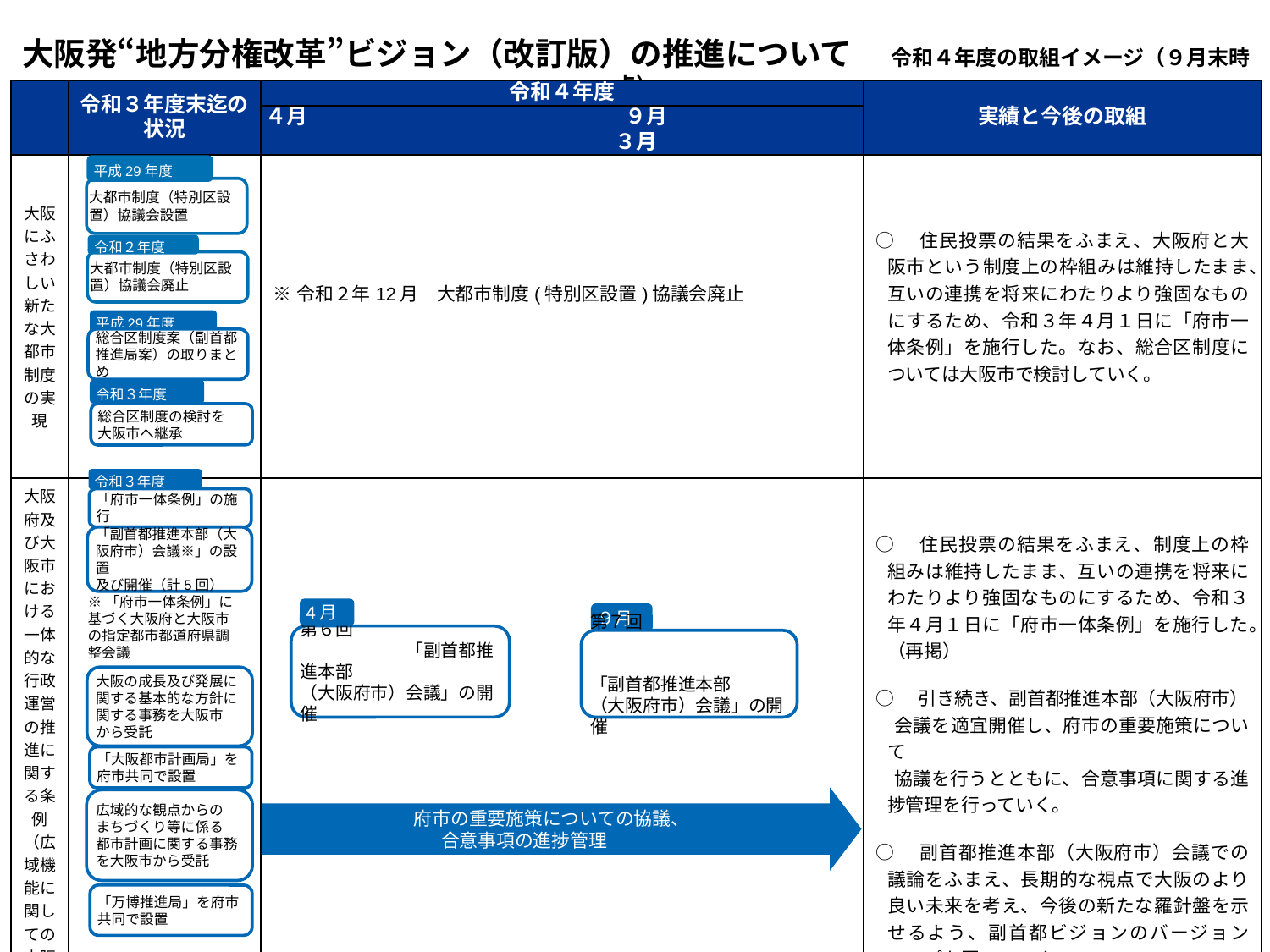

大阪発“地方分権改革”ビジョン（改訂版）の推進について　 令和４年度の取組イメージ（９月末時点）
|  | 令和３年度末迄の 状況 | 令和４年度 | 実績と今後の取組 |
| --- | --- | --- | --- |
|  |  | ４月　　　　　　　　　　　　　　　９月　　　　　　　　　　　　　　　　３月 |  |
| 大阪にふさわしい新たな大都市制度の実現 |  | ※令和２年12月　大都市制度(特別区設置)協議会廃止 | ○　住民投票の結果をふまえ、大阪府と大阪市という制度上の枠組みは維持したまま、互いの連携を将来にわたりより強固なものにするため、令和３年４月１日に「府市一体条例」を施行した。なお、総合区制度については大阪市で検討していく。 |
| 大阪府及び大阪市における一体的な行政運営の推進に関する条例 （広域機能に関しての大阪府と大阪市の協議・調整） |  |  | ○　住民投票の結果をふまえ、制度上の枠組みは維持したまま、互いの連携を将来にわたりより強固なものにするため、令和３年４月１日に「府市一体条例」を施行した。（再掲） ○　引き続き、副首都推進本部（大阪府市） 　会議を適宜開催し、府市の重要施策について 　協議を行うとともに、合意事項に関する進捗管理を行っていく。 ○　副首都推進本部（大阪府市）会議での議論をふまえ、長期的な視点で大阪のより良い未来を考え、今後の新たな羅針盤を示せるよう、副首都ビジョンのバージョンアップを図っていく。 |
平成29年度
大都市制度（特別区設置）協議会設置
令和２年度
大都市制度（特別区設置）協議会廃止
平成29年度
総合区制度案（副首都
推進局案）の取りまとめ
令和３年度
総合区制度の検討を
大阪市へ継承
令和３年度
「府市一体条例」の施行
「副首都推進本部（大阪府市）会議※」の設置
及び開催（計5回）
※「府市一体条例」に基づく大阪府と大阪市の指定都市都道府県調整会議
4月
９月
第６回　　　　　　　　　　　　　　「副首都推進本部
（大阪府市）会議」の開催
府市の重要施策についての協議、
合意事項の進捗管理
第７回　　　　　　　　　　　　　　　　　　　　　　　　　　　　　　「副首都推進本部
（大阪府市）会議」の開催
大阪の成長及び発展に関する基本的な方針に関する事務を大阪市
から受託

「大阪都市計画局」を府市共同で設置

広域的な観点からの
まちづくり等に係る
都市計画に関する事務を大阪市から受託
「万博推進局」を府市
共同で設置